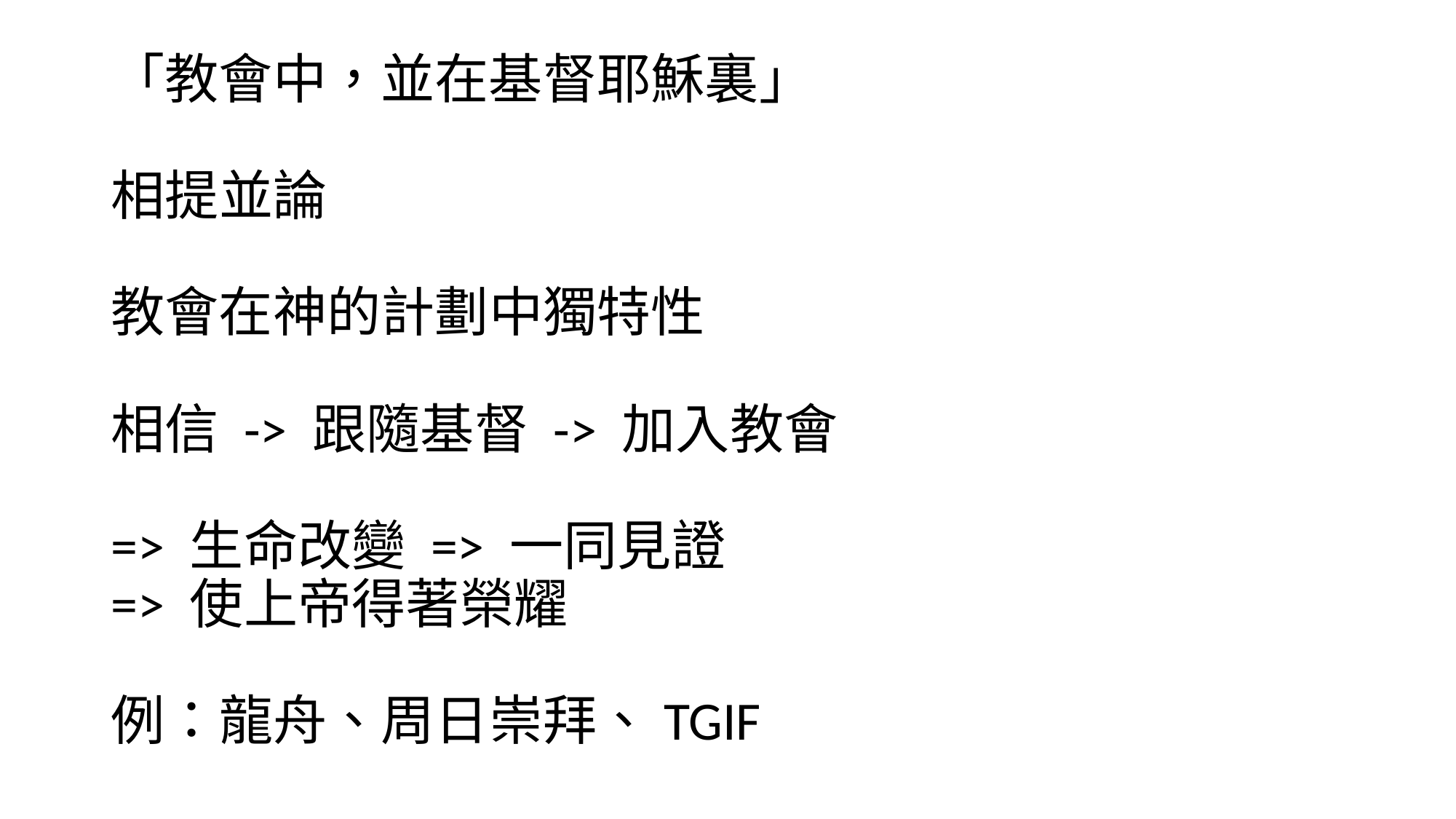

# 「教會中，並在基督耶穌裏」 相提並論 教會在神的計劃中獨特性 相信 -> 跟隨基督 -> 加入教會 => 生命改變 => 一同見證 => 使上帝得著榮耀 例：龍舟、周日崇拜、TGIF